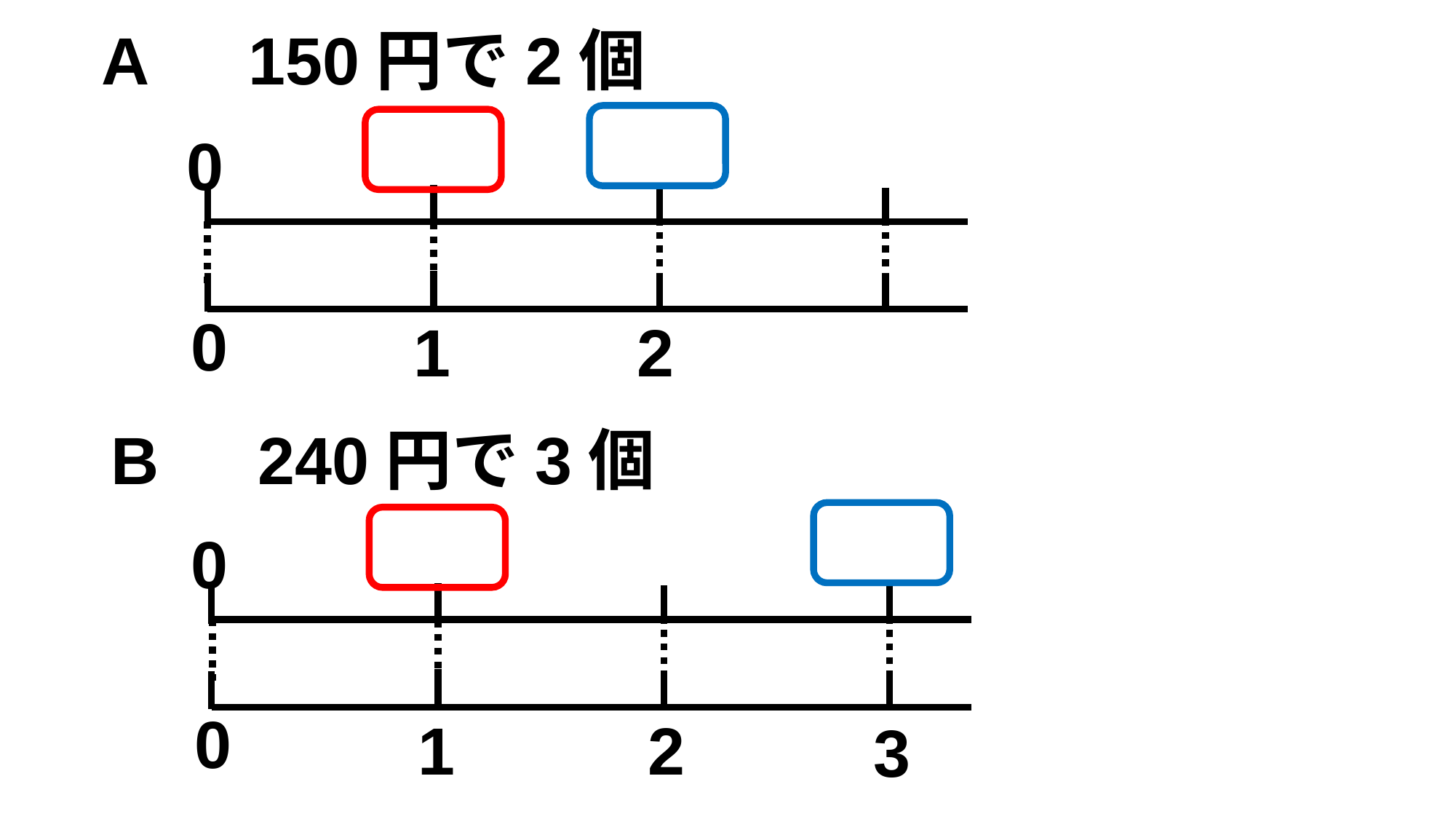

A　150円で2個

0
0
2
1
B　240円で3個

0
0
1
2
3